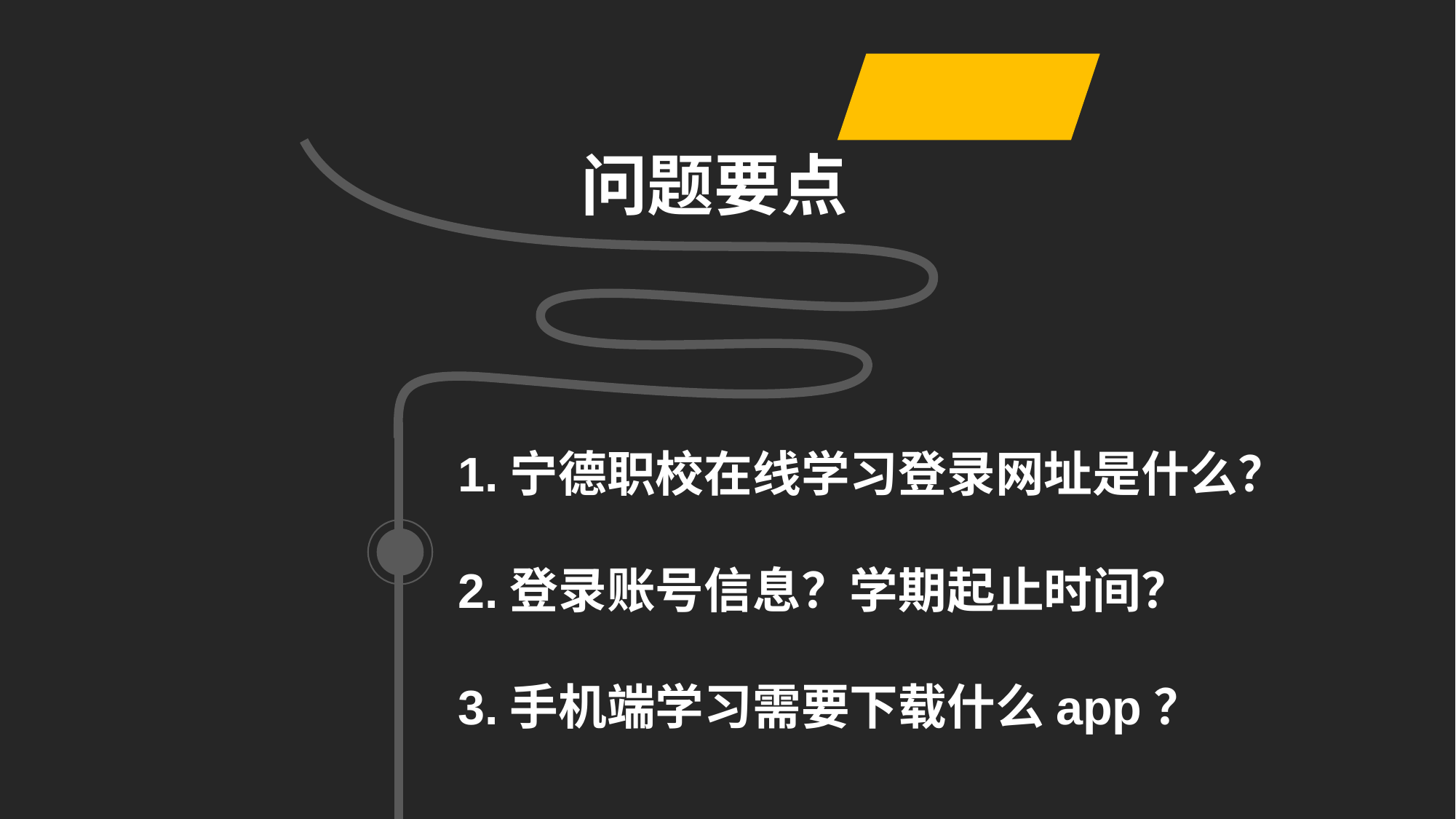

问题要点

1.宁德职校在线学习登录网址是什么？

2.登录账号信息？学期起止时间？

3.手机端学习需要下载什么app？